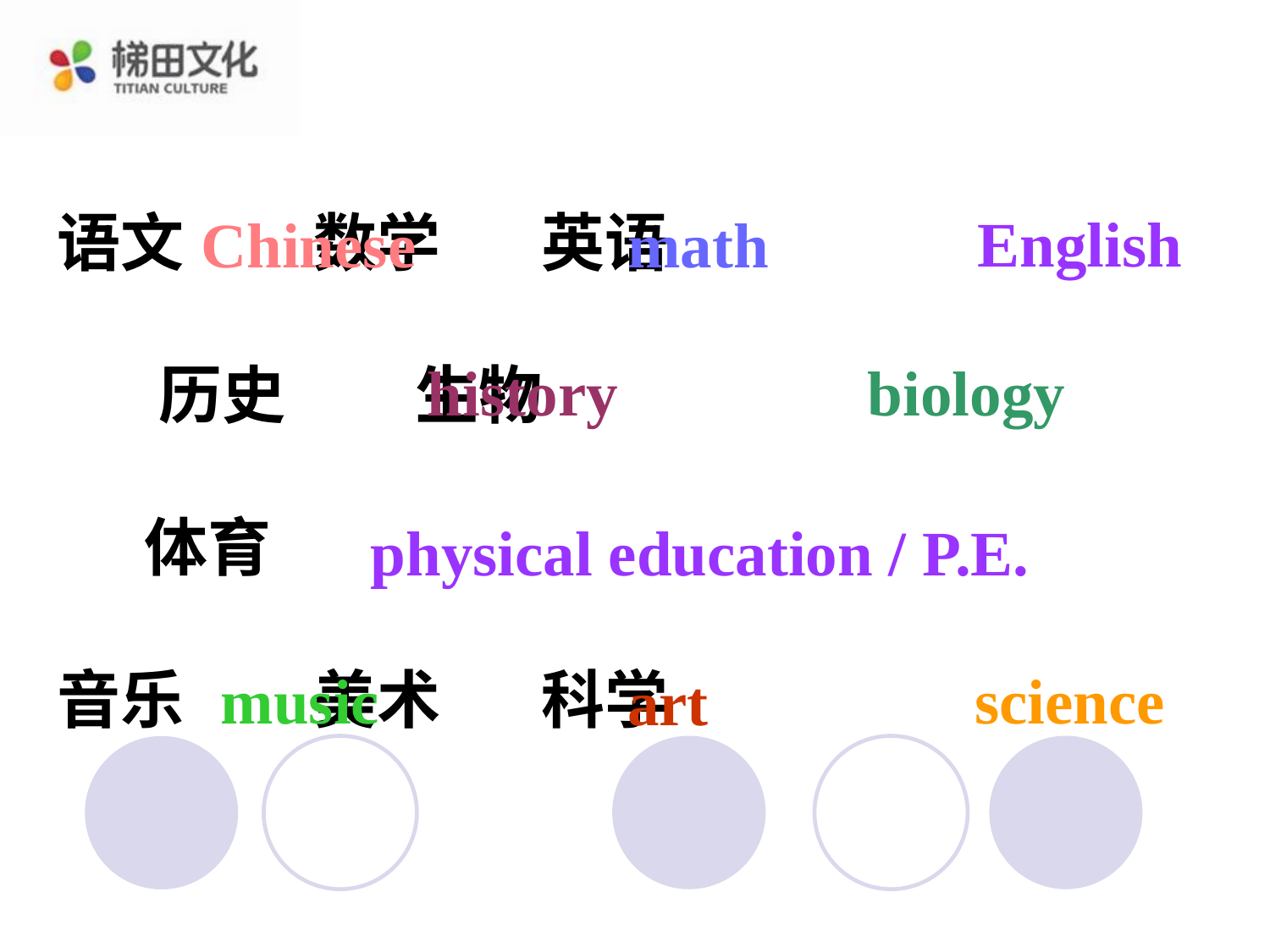

语文         数学       英语

      历史         生物

     体育

音乐         美术       科学

English
Chinese
math
history
biology
physical education / P.E.
music
science
art